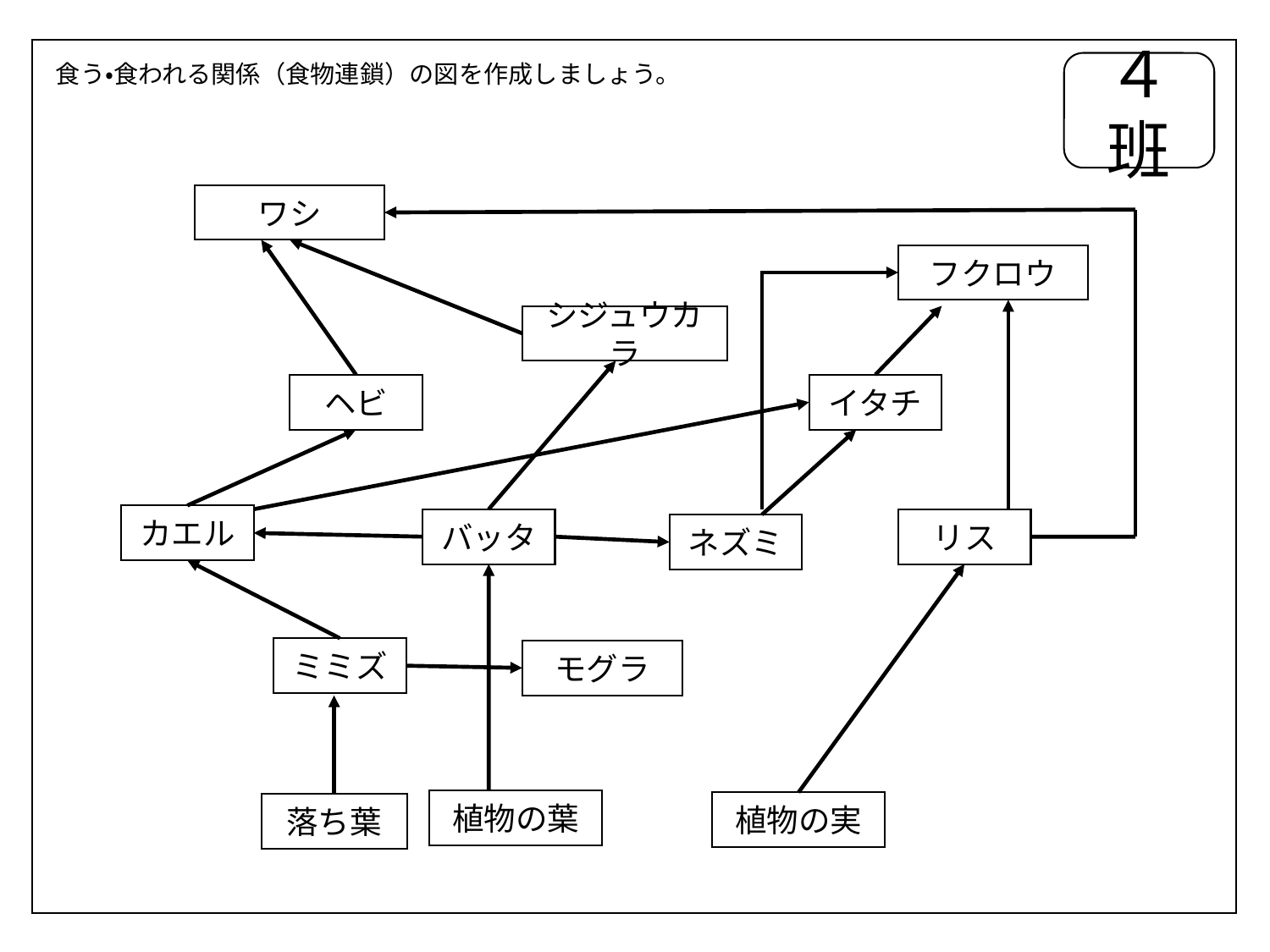

食う・食われる関係（食物連鎖）の図を作成しましょう。
４班
ワシ
フクロウ
シジュウカラ
ヘビ
イタチ
カエル
バッタ
リス
ネズミ
ミミズ
モグラ
植物の葉
植物の実
落ち葉